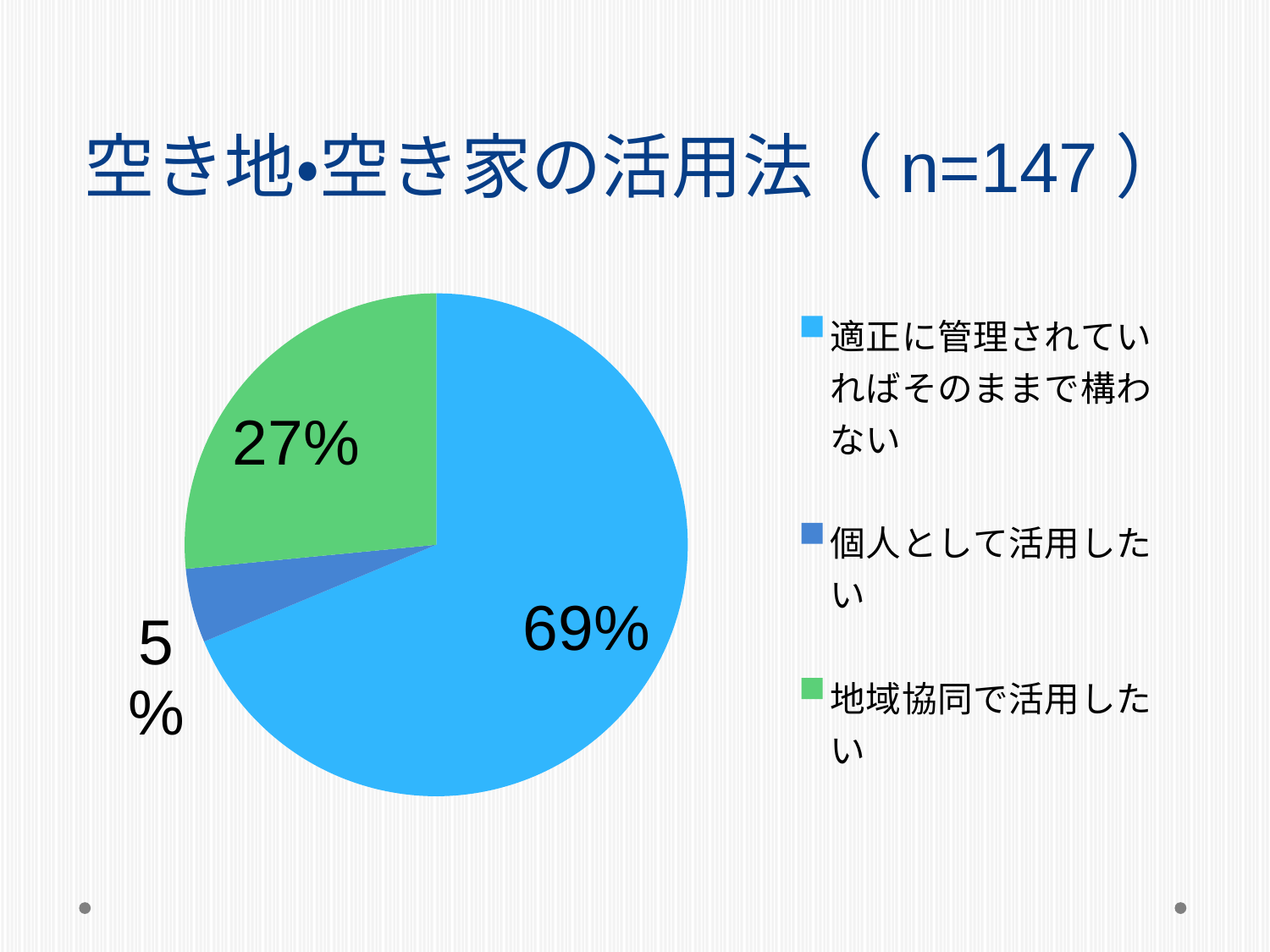

# 空き地・空き家の活用法（n=147）

### Chart

| Category |  |
|---|---|
| 適正に管理されていればそのままで構わない | 101.0 |
| 個人として活用したい | 7.0 |
| 地域協同で活用したい | 39.0 |